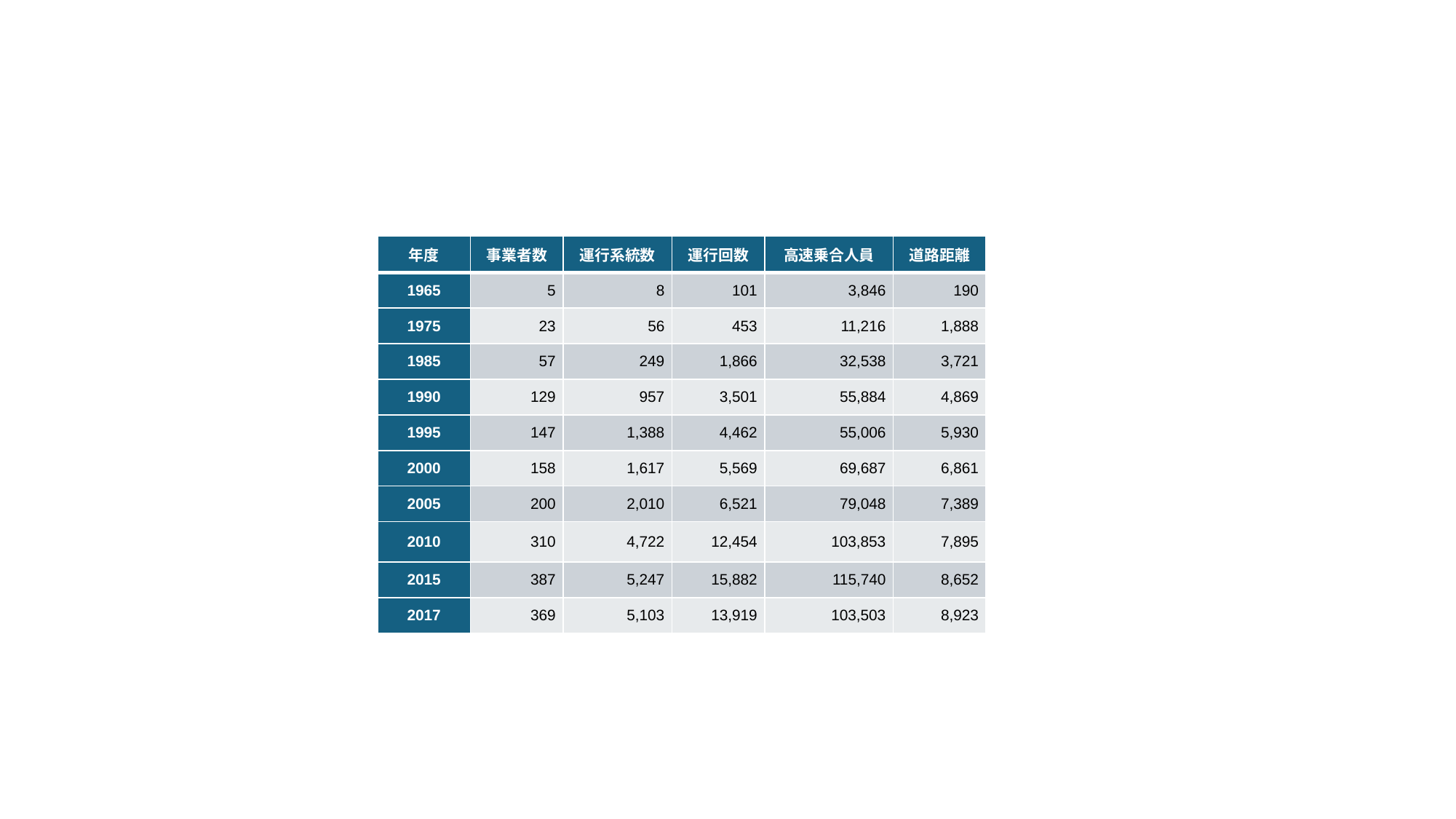

| 年度 | 事業者数 | 運行系統数 | 運行回数 | 高速乗合人員 | 道路距離 |
| --- | --- | --- | --- | --- | --- |
| 1965 | 5 | 8 | 101 | 3,846 | 190 |
| 1975 | 23 | 56 | 453 | 11,216 | 1,888 |
| 1985 | 57 | 249 | 1,866 | 32,538 | 3,721 |
| 1990 | 129 | 957 | 3,501 | 55,884 | 4,869 |
| 1995 | 147 | 1,388 | 4,462 | 55,006 | 5,930 |
| 2000 | 158 | 1,617 | 5,569 | 69,687 | 6,861 |
| 2005 | 200 | 2,010 | 6,521 | 79,048 | 7,389 |
| 2010 | 310 | 4,722 | 12,454 | 103,853 | 7,895 |
| 2015 | 387 | 5,247 | 15,882 | 115,740 | 8,652 |
| 2017 | 369 | 5,103 | 13,919 | 103,503 | 8,923 |